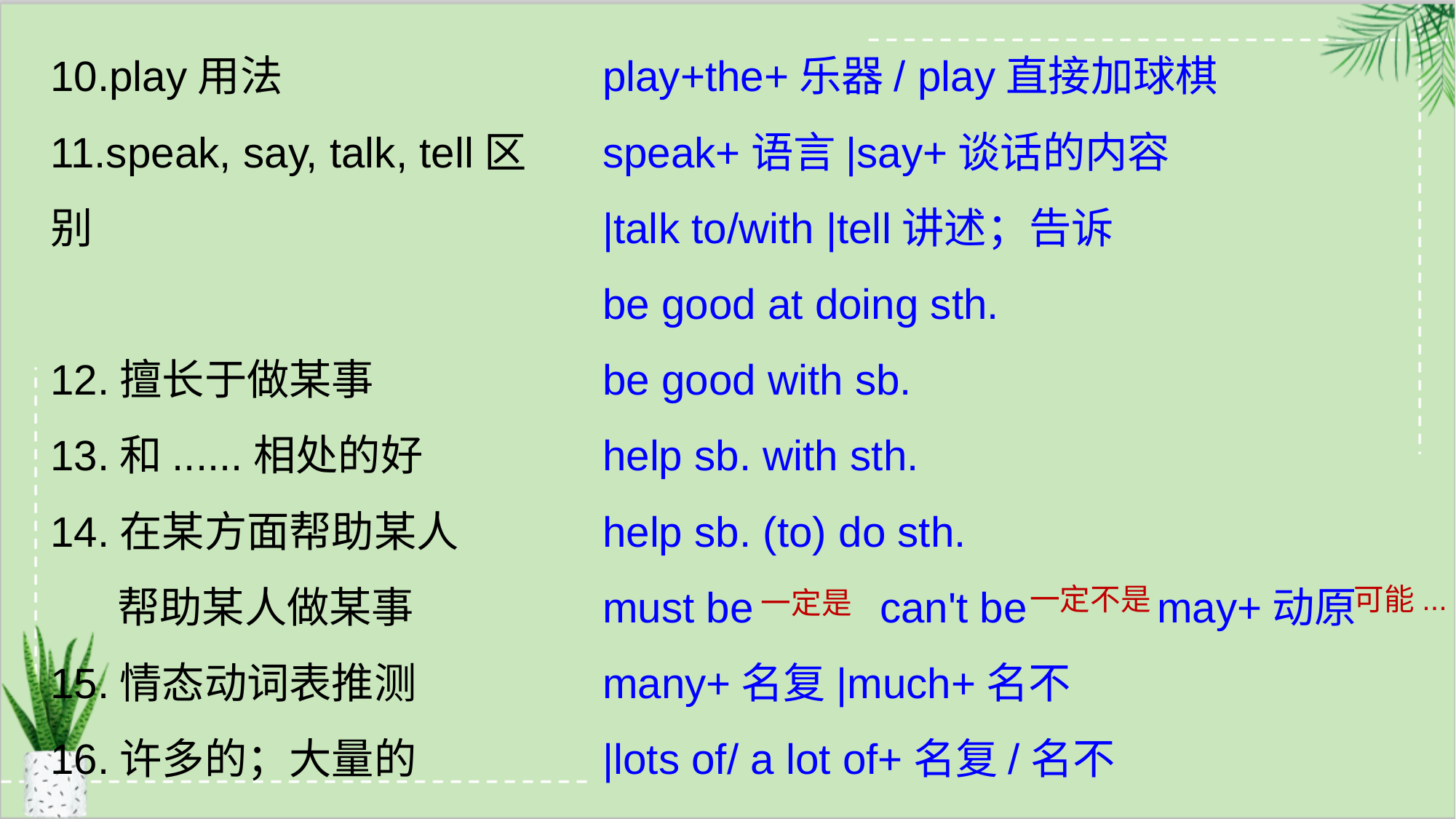

10.play用法
11.speak, say, talk, tell区别

12.擅长于做某事
13.和......相处的好
14.在某方面帮助某人
      帮助某人做某事
15.情态动词表推测
16.许多的；大量的
play+the+乐器/ play直接加球棋
speak+语言|say+谈话的内容
|talk to/with |tell讲述；告诉
be good at doing sth.
be good with sb.
help sb. with sth.
help sb. (to) do sth.
must be	     can't be	          may+动原
many+名复|much+名不
|lots of/ a lot of+名复/名不
一定不是
可能...
一定是